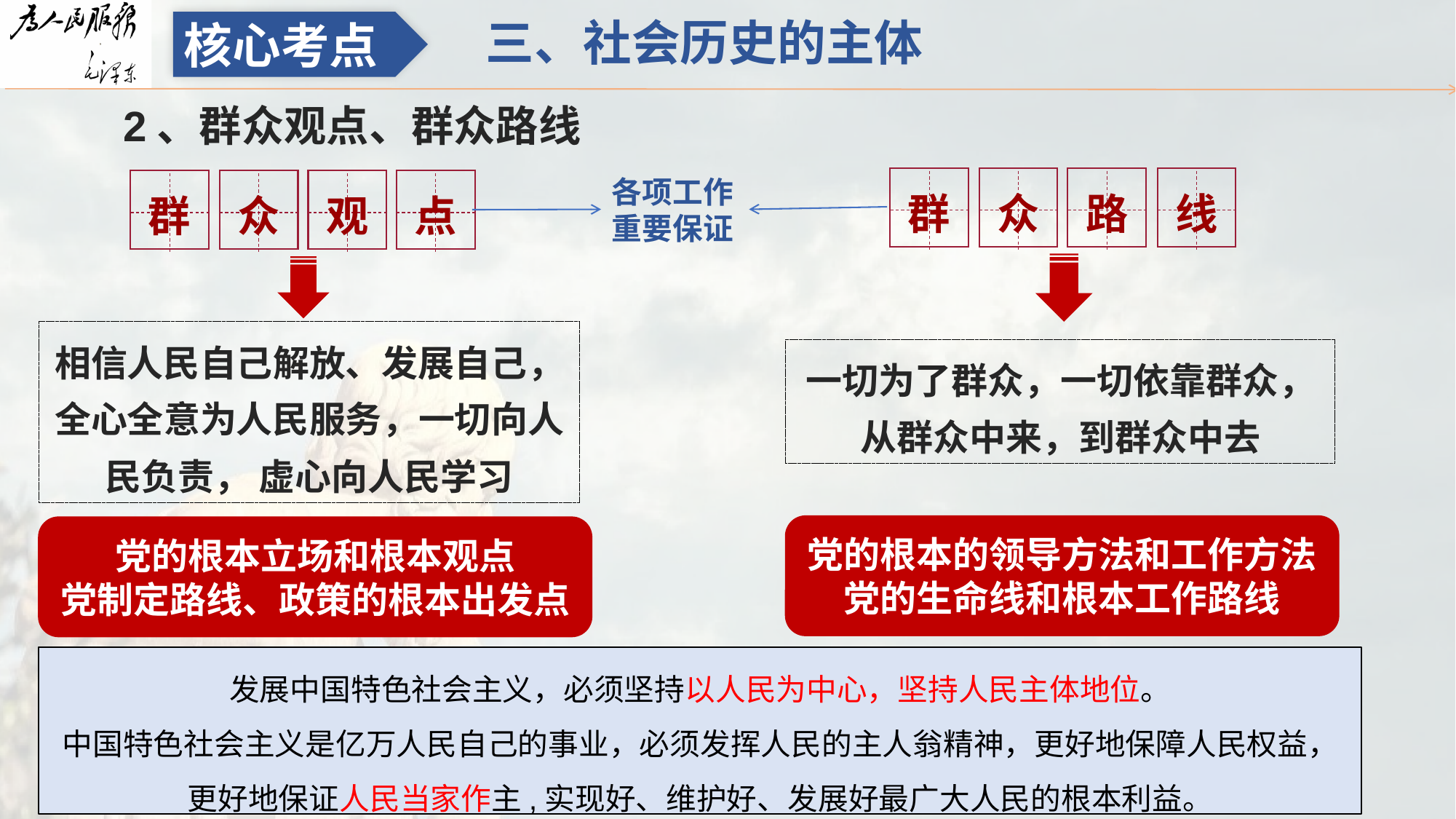

三、社会历史的主体
核心考点
2、群众观点、群众路线
各项工作
重要保证

群

众

路

线

群

众

观

点

相信人民自己解放、发展自己，全心全意为人民服务，一切向人民负责， 虚心向人民学习
一切为了群众，一切依靠群众，从群众中来，到群众中去
党的根本的领导方法和工作方法党的生命线和根本工作路线
党的根本立场和根本观点
党制定路线、政策的根本出发点
发展中国特色社会主义，必须坚持以人民为中心，坚持人民主体地位。
中国特色社会主义是亿万人民自己的事业，必须发挥人民的主人翁精神，更好地保障人民权益，更好地保证人民当家作主,实现好、维护好、发展好最广大人民的根本利益。